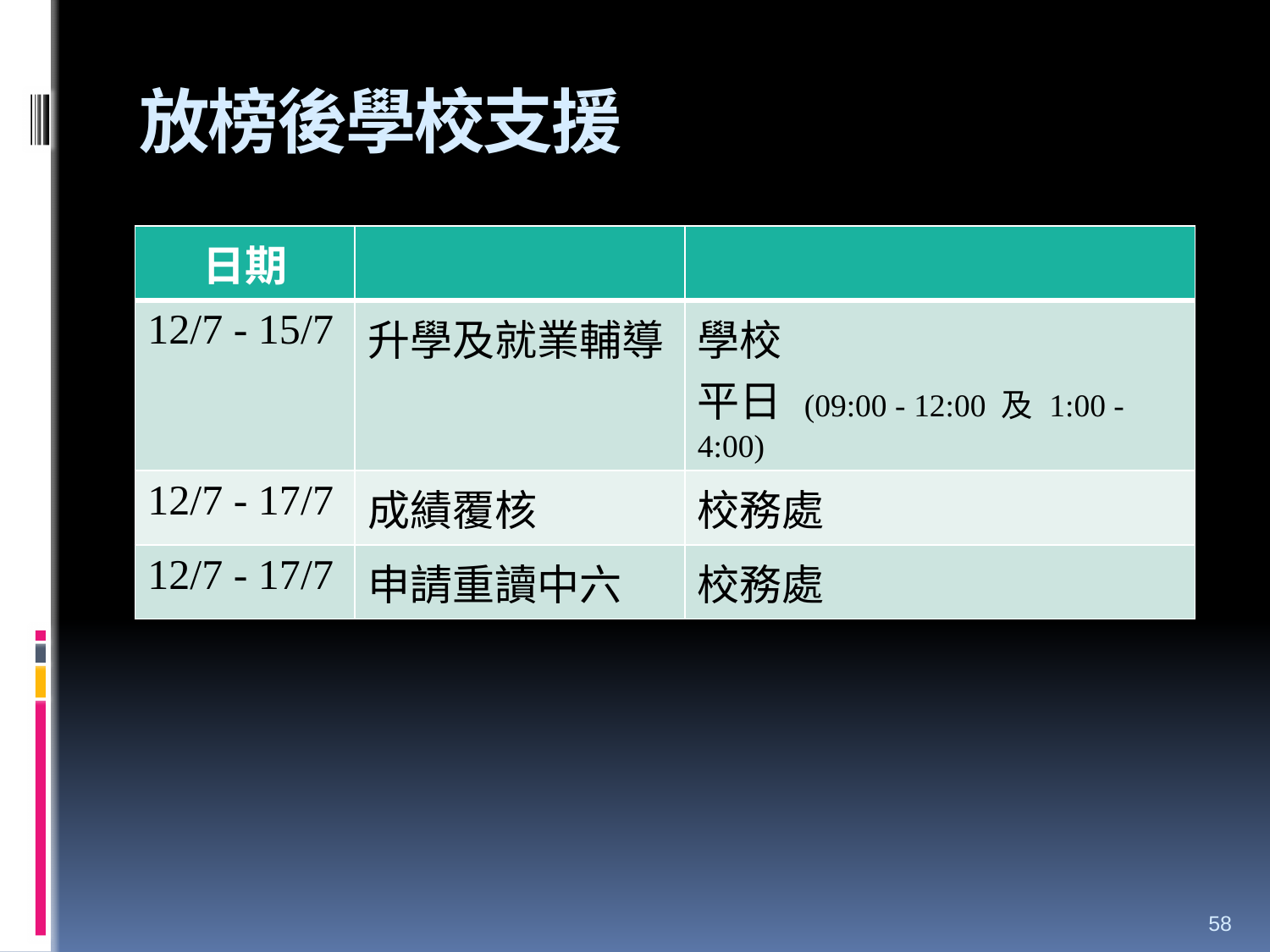

# 放榜後學校支援
| 日期 |  |  |
| --- | --- | --- |
| 12/7 - 15/7 | 升學及就業輔導 | 學校 平日 (09:00 - 12:00 及 1:00 - 4:00) |
| 12/7 - 17/7 | 成績覆核 | 校務處 |
| 12/7 - 17/7 | 申請重讀中六 | 校務處 |
58